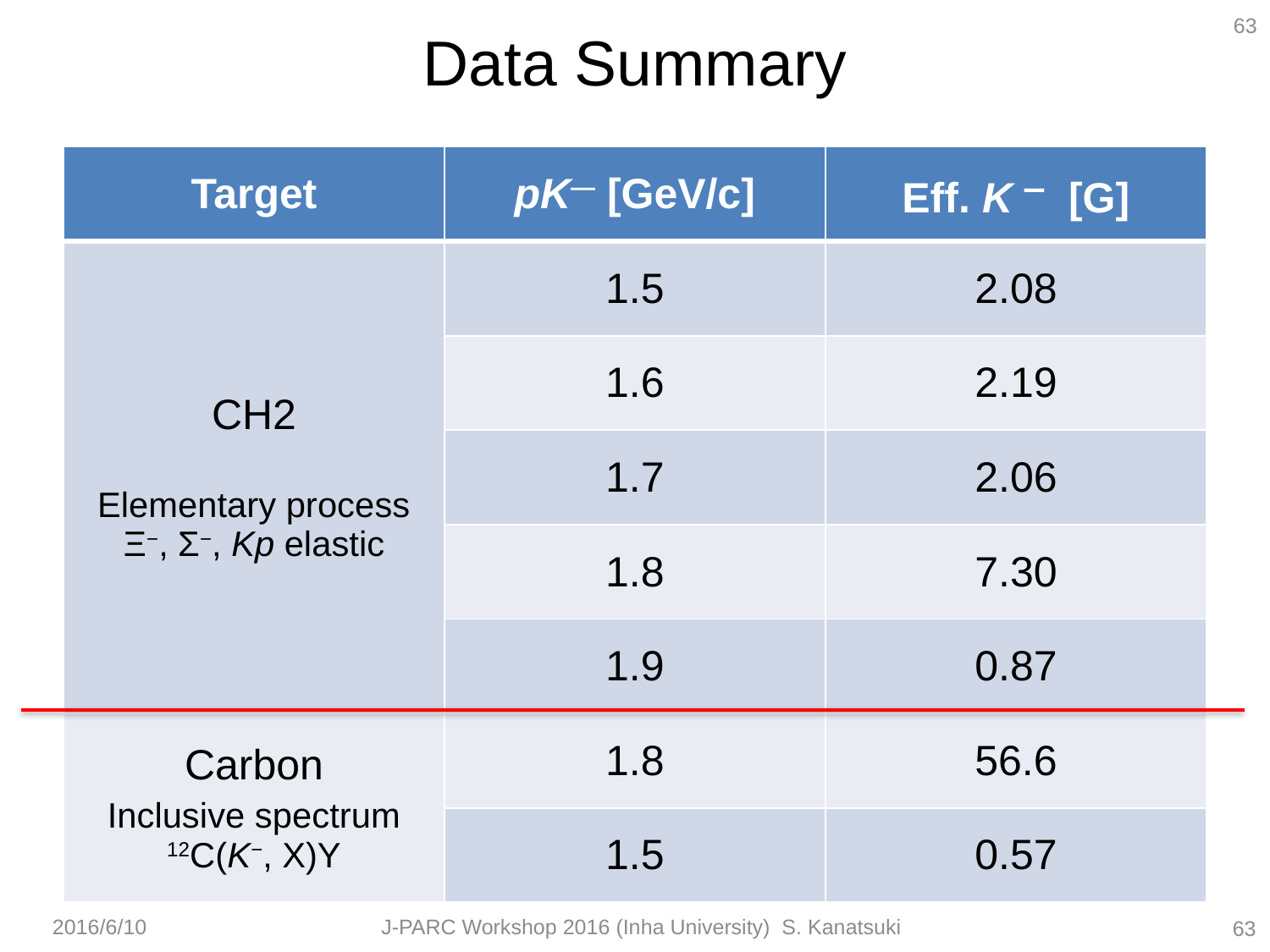

# Data Summary
| Target | pK— [GeV/c] | Eff. Kー [G] |
| --- | --- | --- |
| CH2 Elementary process Ξ−, Σ−, Kp elastic | 1.5 | 2.08 |
|  | 1.6 | 2.19 |
|  | 1.7 | 2.06 |
|  | 1.8 | 7.30 |
|  | 1.9 | 0.87 |
| Carbon Inclusive spectrum 12C(K−, X)Y | 1.8 | 56.6 |
|  | 1.5 | 0.57 |
2016/6/10
J-PARC Workshop 2016 (Inha University)  S. Kanatsuki
63